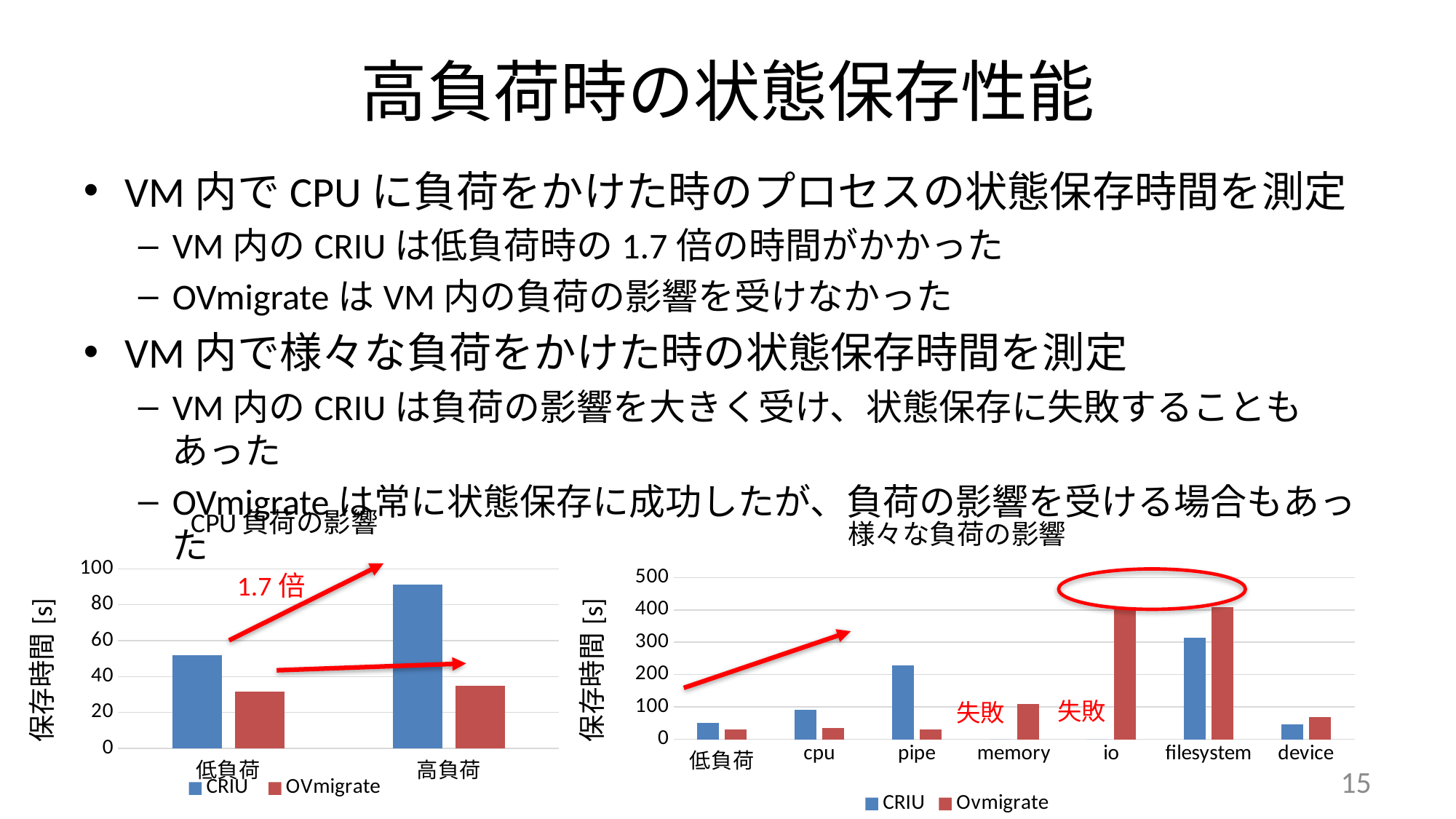

# 高負荷時の状態保存性能
VM内でCPUに負荷をかけた時のプロセスの状態保存時間を測定
VM内のCRIUは低負荷時の1.7倍の時間がかかった
OVmigrateはVM内の負荷の影響を受けなかった
VM内で様々な負荷をかけた時の状態保存時間を測定
VM内のCRIUは負荷の影響を大きく受け、状態保存に失敗することもあった
OVmigrateは常に状態保存に成功したが、負荷の影響を受ける場合もあった

### Chart: CPU負荷の影響

| Category | CRIU | OVmigrate |
|---|---|---|
| 低負荷 | 51.733392 | 31.489960000000004 |
| 高負荷 | 91.21022 | 35.0013 |

### Chart: 様々な負荷の影響

| Category | CRIU | Ovmigrate |
|---|---|---|
| 低負荷 | 51.733391999999995 | 31.489960000000004 |
| cpu | 91.21022 | 35.0013 |
| pipe | 228.54489999999998 | 31.064866666666664 |
| memory | 0.0 | 108.48473333333334 |
| io | 0.0 | 409.54490000000004 |
| filesystem | 313.2457888888889 | 408.8052 |
| device | 46.073433333333334 | 69.80533333333334 |
1.7倍

失敗
失敗
15